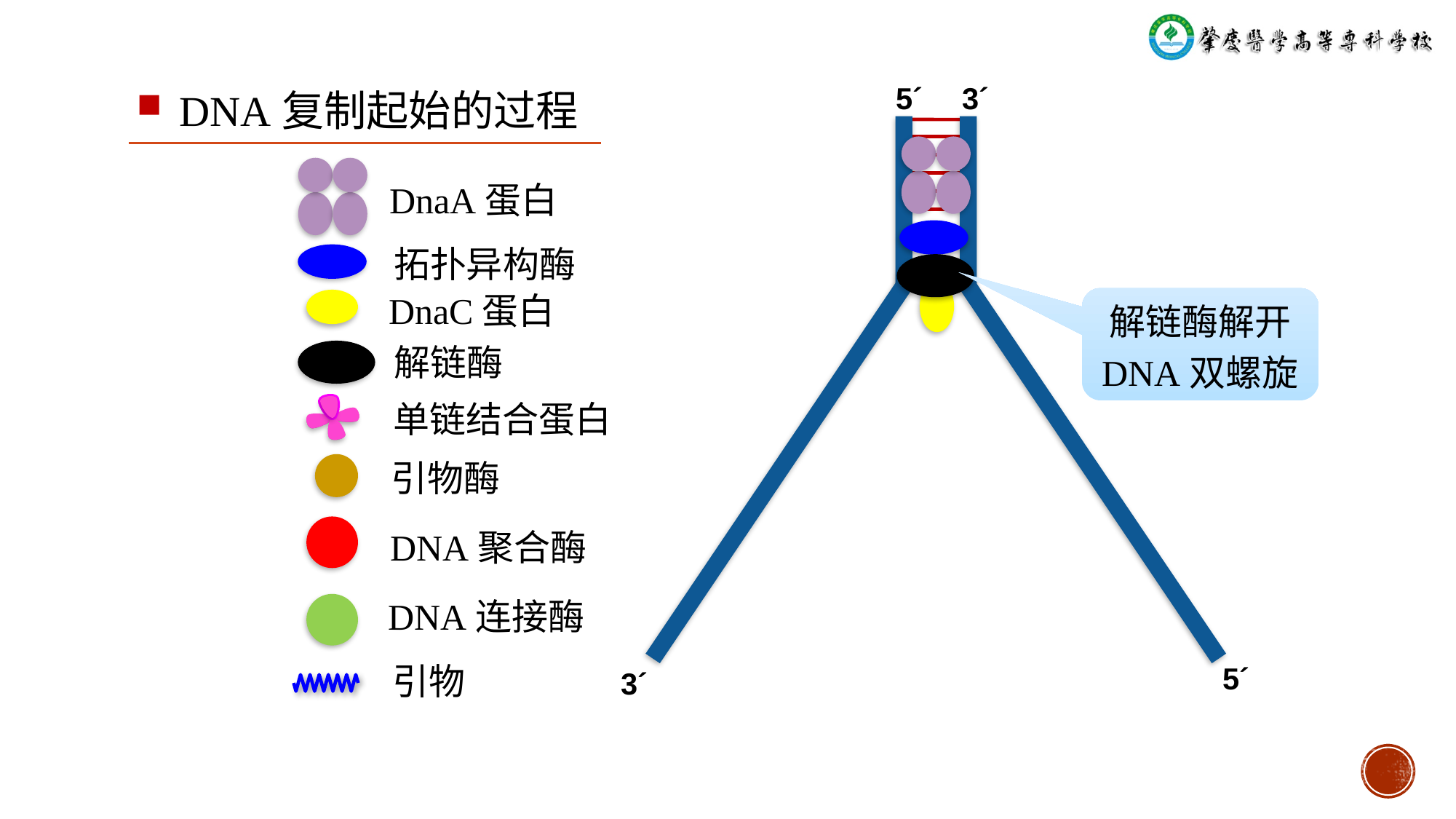

5´
3´
DNA复制起始的过程

DnaA蛋白

拓扑异构酶

DnaC蛋白
解链酶解开
DNA双螺旋

解链酶

单链结合蛋白

引物酶

DNA聚合酶

DNA连接酶
5´
引物
3´